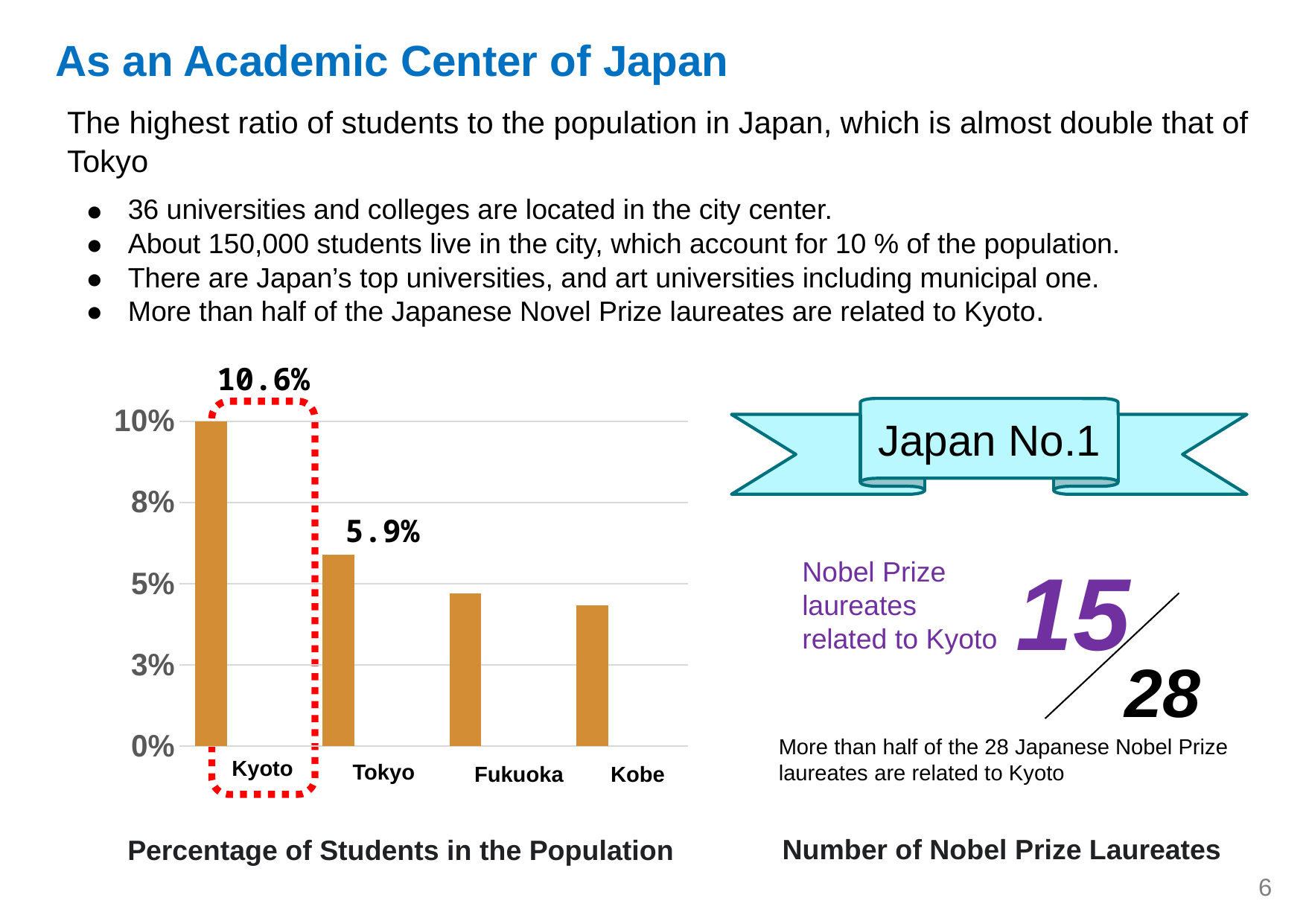

# As an Academic Center of Japan
The highest ratio of students to the population in Japan, which is almost double that of Tokyo
36 universities and colleges are located in the city center.
About 150,000 students live in the city, which account for 10 % of the population.
There are Japan’s top universities, and art universities including municipal one.
More than half of the Japanese Novel Prize laureates are related to Kyoto.

### Chart

| Category | 大学生・大学院生人口比率 | あ | い |
|---|---|---|---|
|  | 0.106 | None | 2.0493509067485878 |
| 東京都区部 | 0.059 | None | 1.0971402100186716 |
| 福岡市 | 0.047 | None | 1.0063914559238558 |
| 神戸市 | 0.04345058551874171 | None | 0.9920456924135044 |
 Kyoto
Tokyo
Fukuoka
Kobe
10.6%
5.9%

Japan No.1

   Nobel Prize
   laureates
   related to Kyoto

More than half of the 28 Japanese Nobel Prize laureates are related to Kyoto
15
28
Number of Nobel Prize Laureates
Percentage of Students in the Population
6